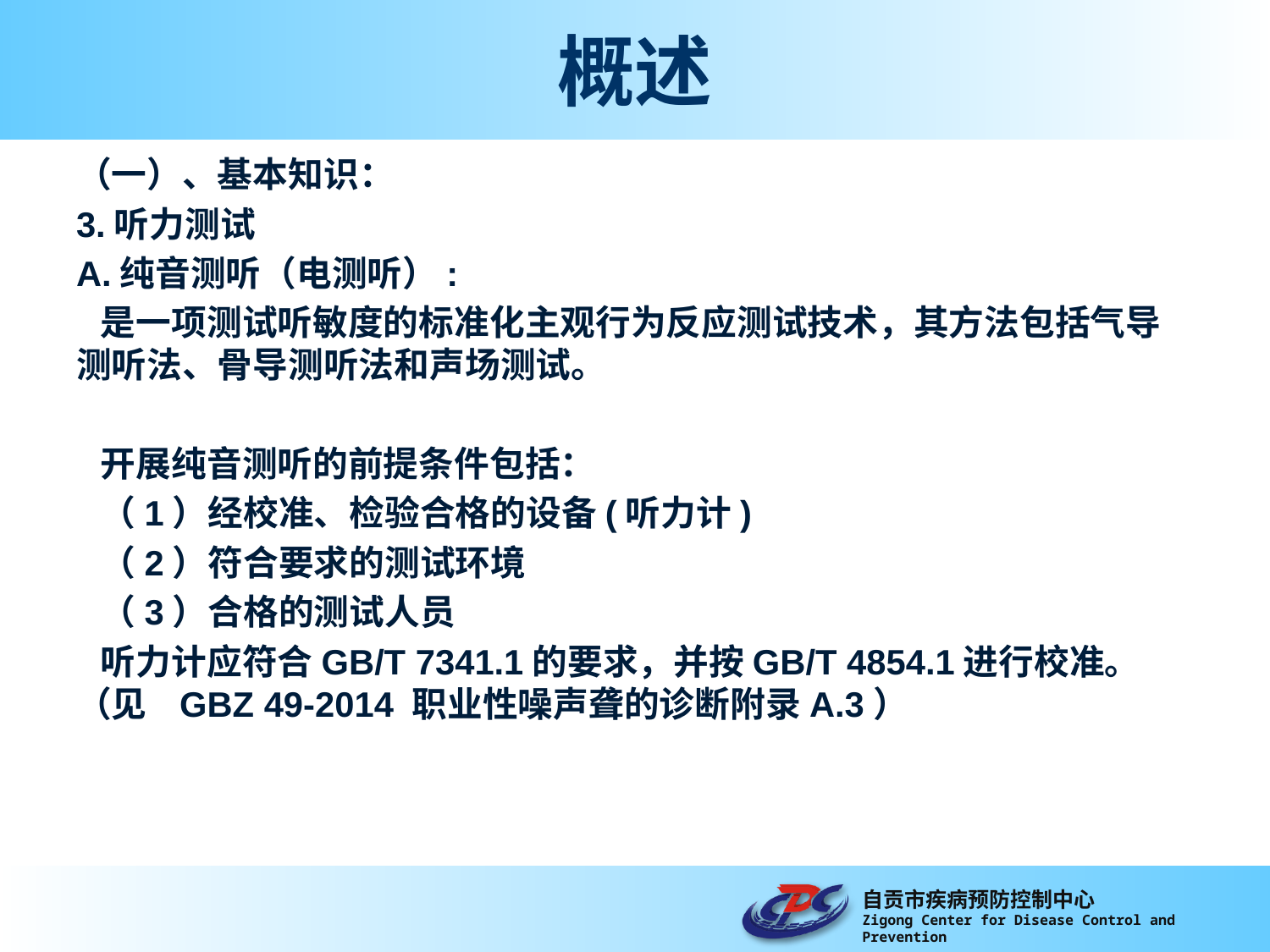

# 概述
（一）、基本知识：
3.听力测试
A.纯音测听（电测听）:
  是一项测试听敏度的标准化主观行为反应测试技术，其方法包括气导测听法、骨导测听法和声场测试。

  开展纯音测听的前提条件包括：
  （1）经校准、检验合格的设备(听力计)
  （2）符合要求的测试环境
  （3）合格的测试人员
  听力计应符合GB/T 7341.1的要求，并按GB/T 4854.1进行校准。（见   GBZ 49-2014 职业性噪声聋的诊断附录A.3）
13